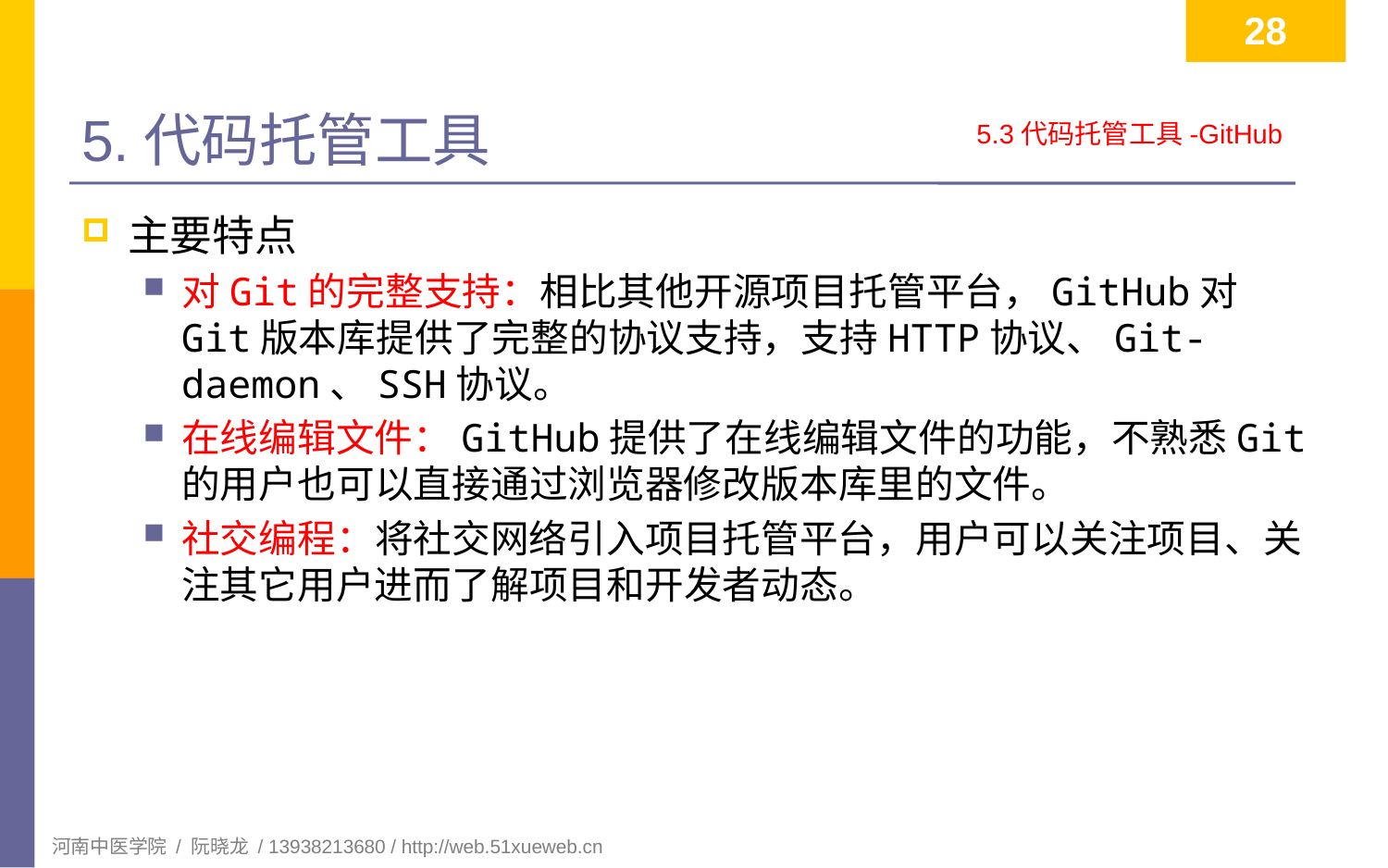

28
# 5.代码托管工具
5.3代码托管工具-GitHub
主要特点
对Git的完整支持：相比其他开源项目托管平台，GitHub对Git版本库提供了完整的协议支持，支持HTTP协议、Git-daemon、SSH协议。
在线编辑文件：GitHub提供了在线编辑文件的功能，不熟悉Git的用户也可以直接通过浏览器修改版本库里的文件。
社交编程：将社交网络引入项目托管平台，用户可以关注项目、关注其它用户进而了解项目和开发者动态。